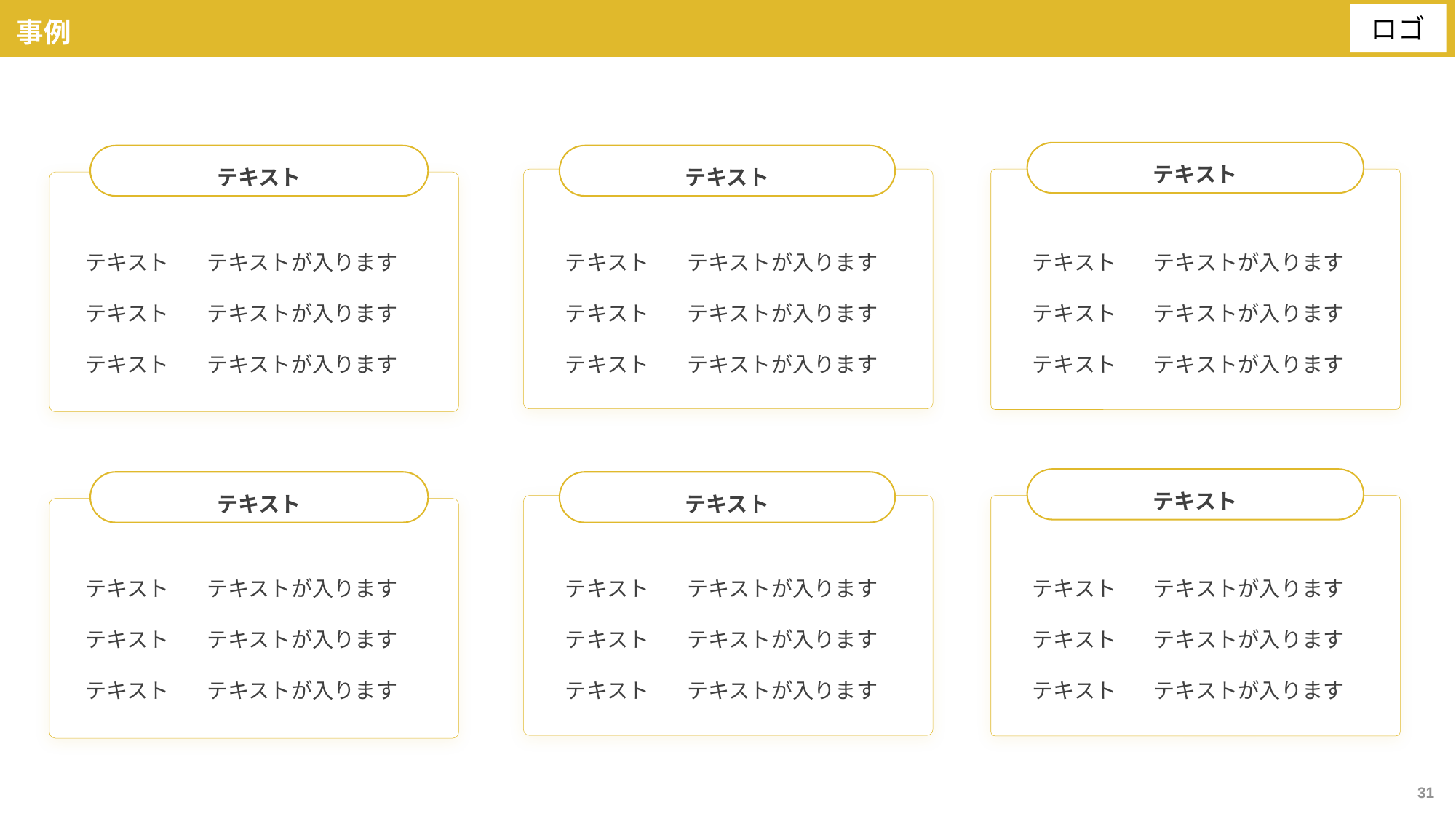

# 事例
テキスト
テキスト
テキスト

テキスト
テキスト
テキスト
テキストが入ります
テキストが入ります
テキストが入ります
テキスト
テキスト
テキスト
テキストが入ります
テキストが入ります
テキストが入ります
テキスト
テキスト
テキスト
テキストが入ります
テキストが入ります
テキストが入ります
テキスト
テキスト
テキスト

テキスト
テキスト
テキスト
テキストが入ります
テキストが入ります
テキストが入ります
テキスト
テキスト
テキスト
テキストが入ります
テキストが入ります
テキストが入ります
テキスト
テキスト
テキスト
テキストが入ります
テキストが入ります
テキストが入ります
31